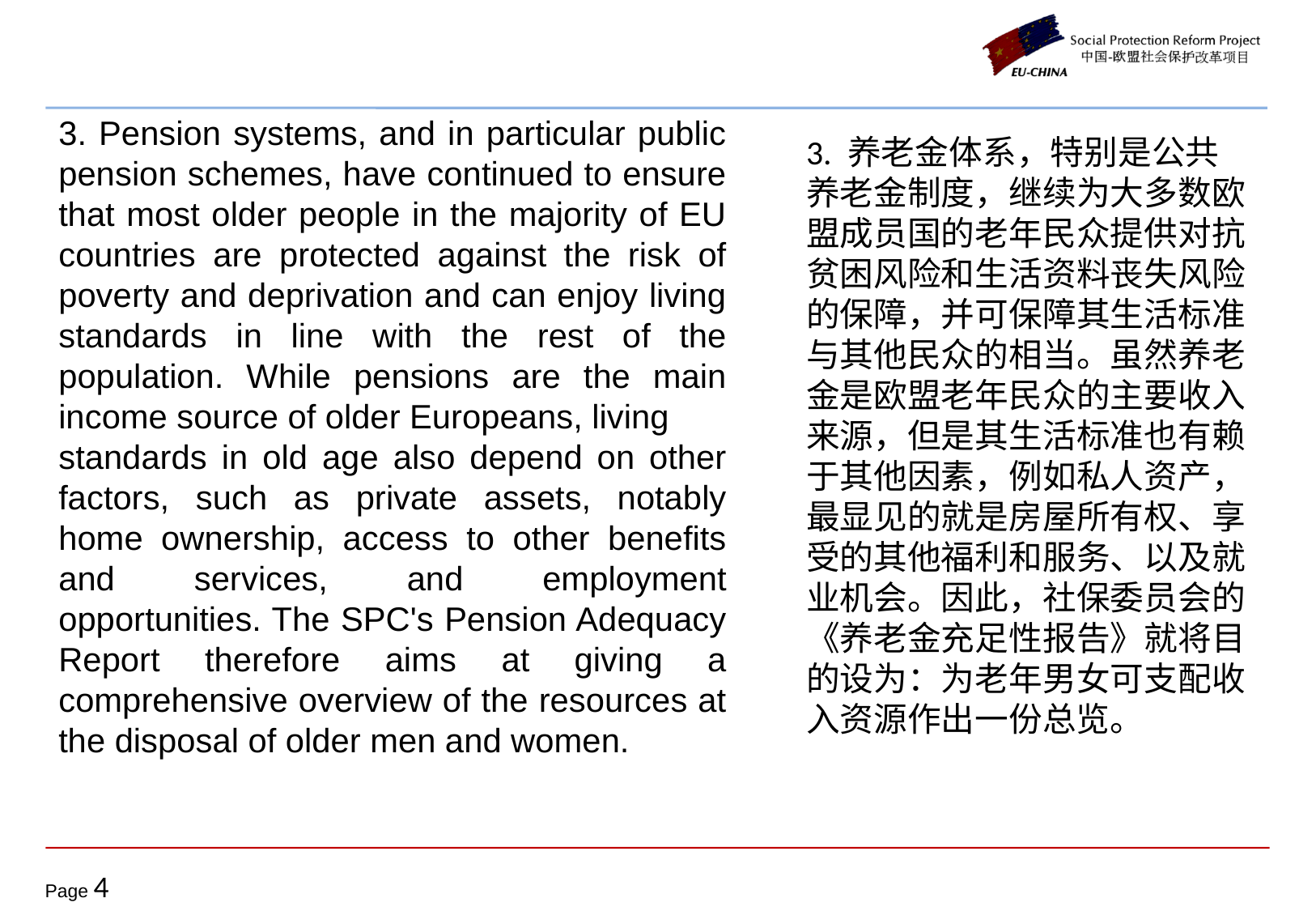

3. Pension systems, and in particular public pension schemes, have continued to ensure that most older people in the majority of EU countries are protected against the risk of poverty and deprivation and can enjoy living standards in line with the rest of the population. While pensions are the main income source of older Europeans, living
standards in old age also depend on other factors, such as private assets, notably home ownership, access to other benefits and services, and employment opportunities. The SPC's Pension Adequacy Report therefore aims at giving a comprehensive overview of the resources at the disposal of older men and women.
3. 养老金体系，特别是公共养老金制度，继续为大多数欧盟成员国的老年民众提供对抗贫困风险和生活资料丧失风险的保障，并可保障其生活标准与其他民众的相当。虽然养老金是欧盟老年民众的主要收入来源，但是其生活标准也有赖于其他因素，例如私人资产，最显见的就是房屋所有权、享受的其他福利和服务、以及就业机会。因此，社保委员会的《养老金充足性报告》就将目的设为：为老年男女可支配收入资源作出一份总览。